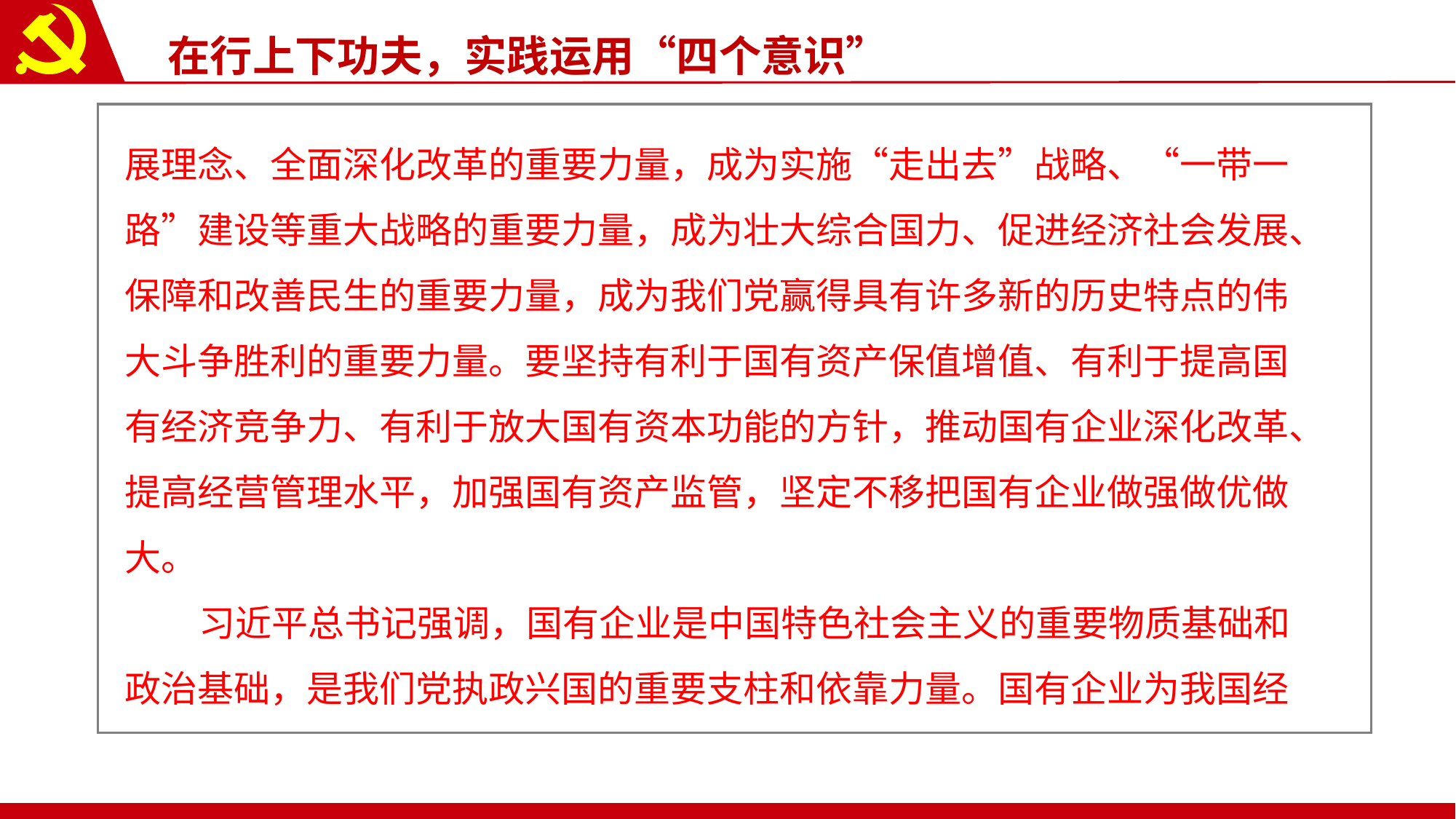

在行上下功夫，实践运用“四个意识”

展理念、全面深化改革的重要力量，成为实施“走出去”战略、“一带一路”建设等重大战略的重要力量，成为壮大综合国力、促进经济社会发展、保障和改善民生的重要力量，成为我们党赢得具有许多新的历史特点的伟大斗争胜利的重要力量。要坚持有利于国有资产保值增值、有利于提高国有经济竞争力、有利于放大国有资本功能的方针，推动国有企业深化改革、提高经营管理水平，加强国有资产监管，坚定不移把国有企业做强做优做大。
        习近平总书记强调，国有企业是中国特色社会主义的重要物质基础和政治基础，是我们党执政兴国的重要支柱和依靠力量。国有企业为我国经